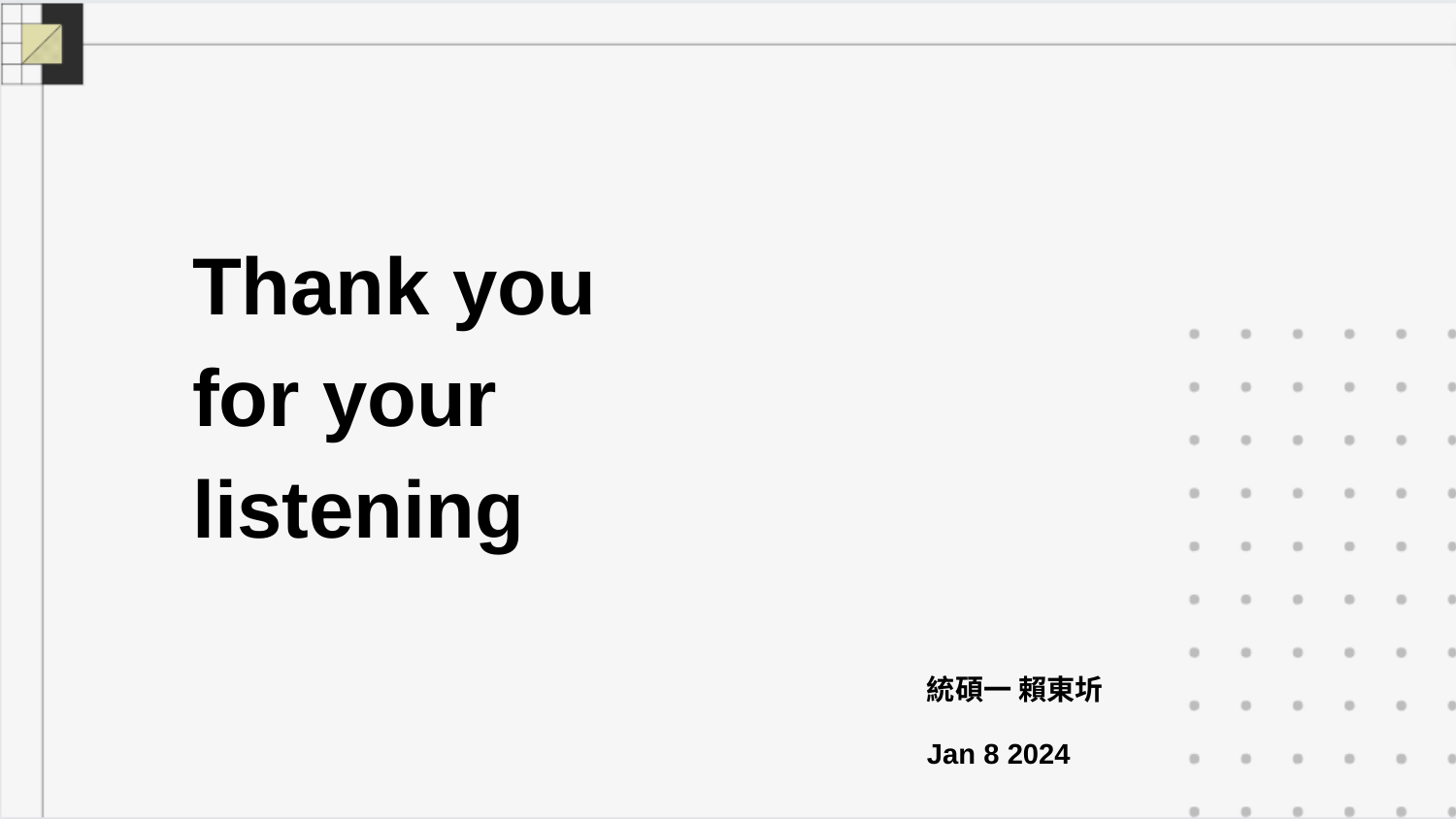

Thank you for your listening
統碩一 賴東圻
Jan 8 2024